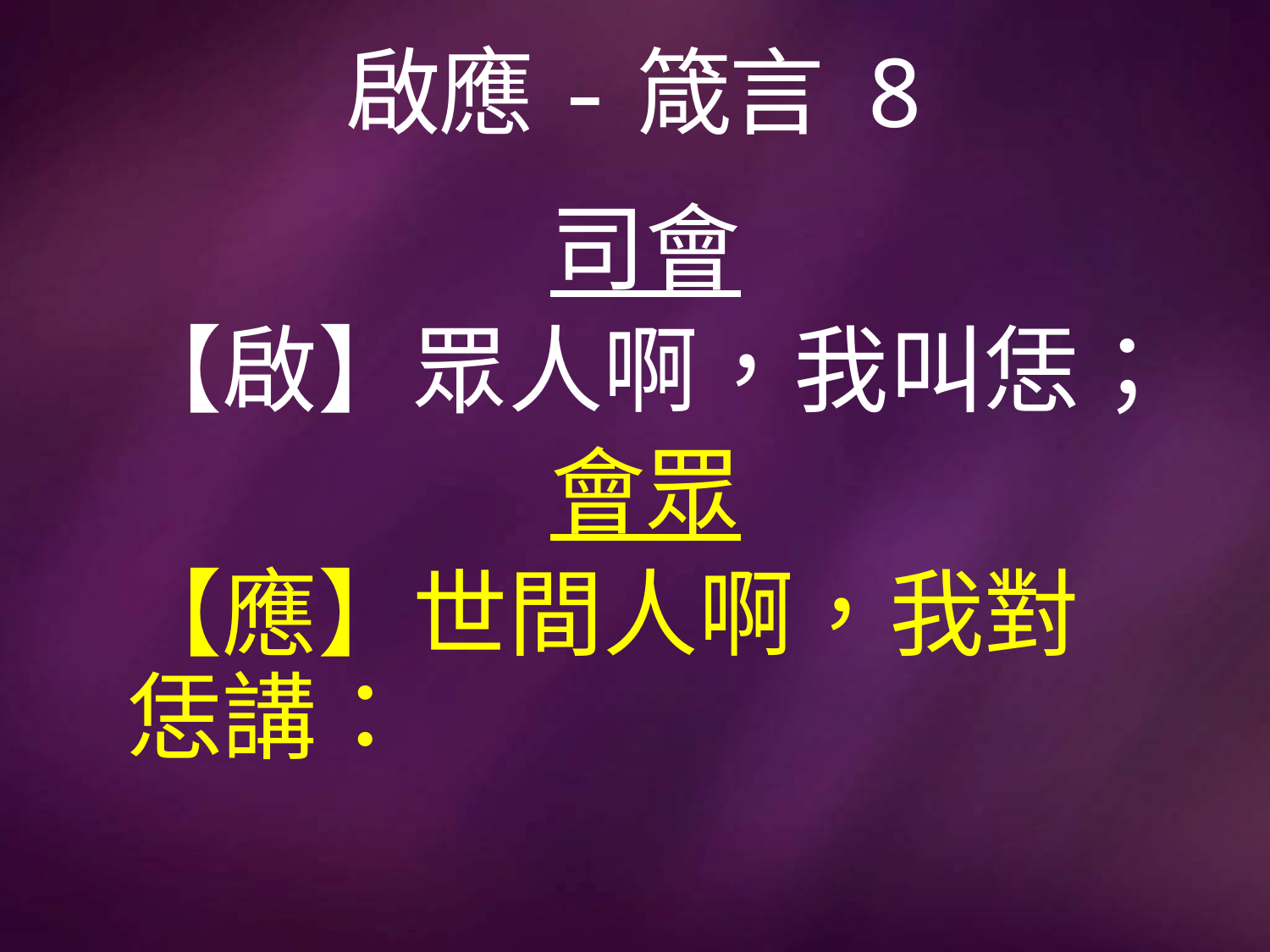

# 啟應-箴言 8
司會
【啟】眾人啊，我叫恁；
會眾
【應】世間人啊，我對恁講：